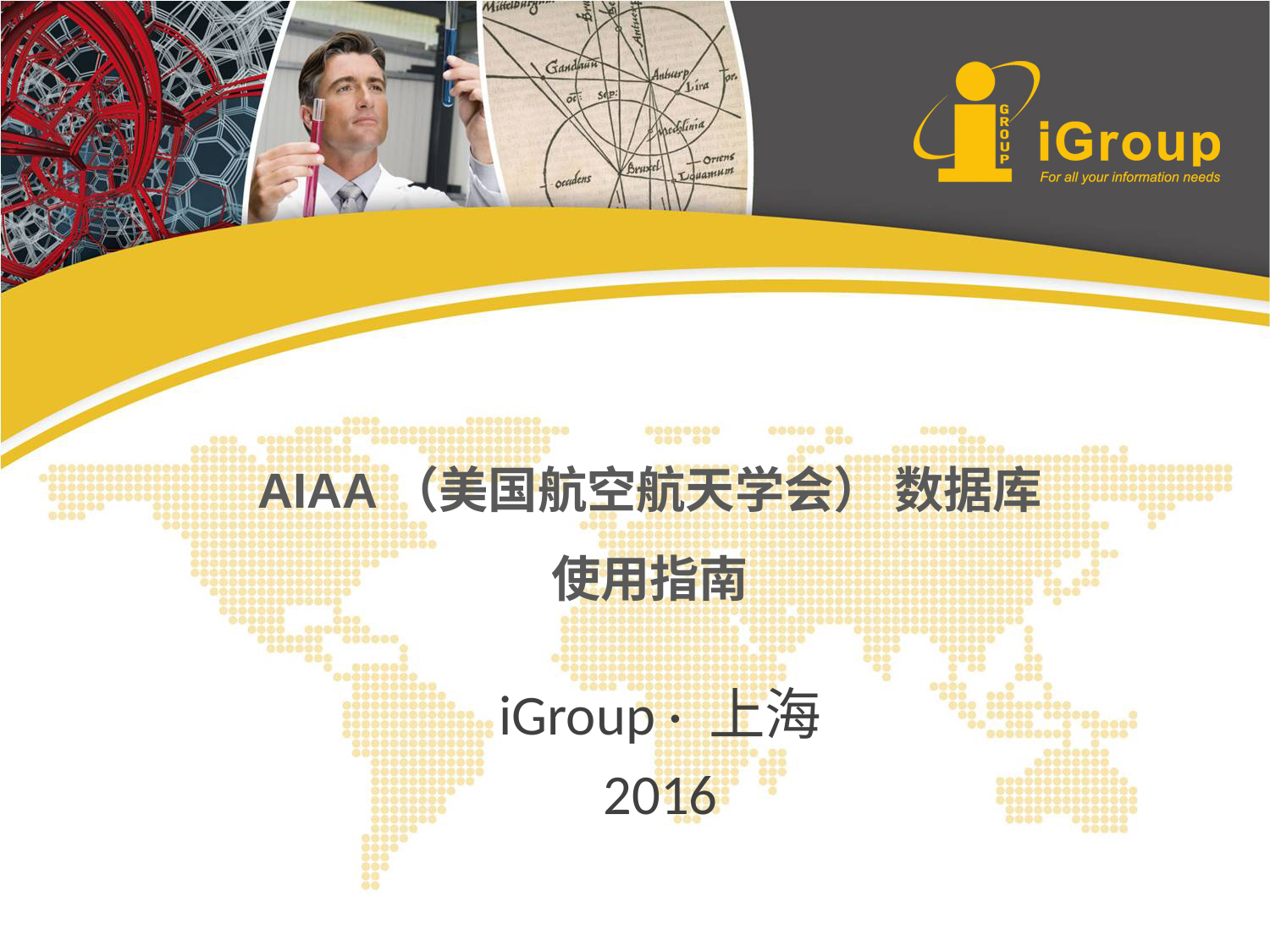

# AIAA（美国航空航天学会） 数据库 使用指南
iGroup · 上海
2016